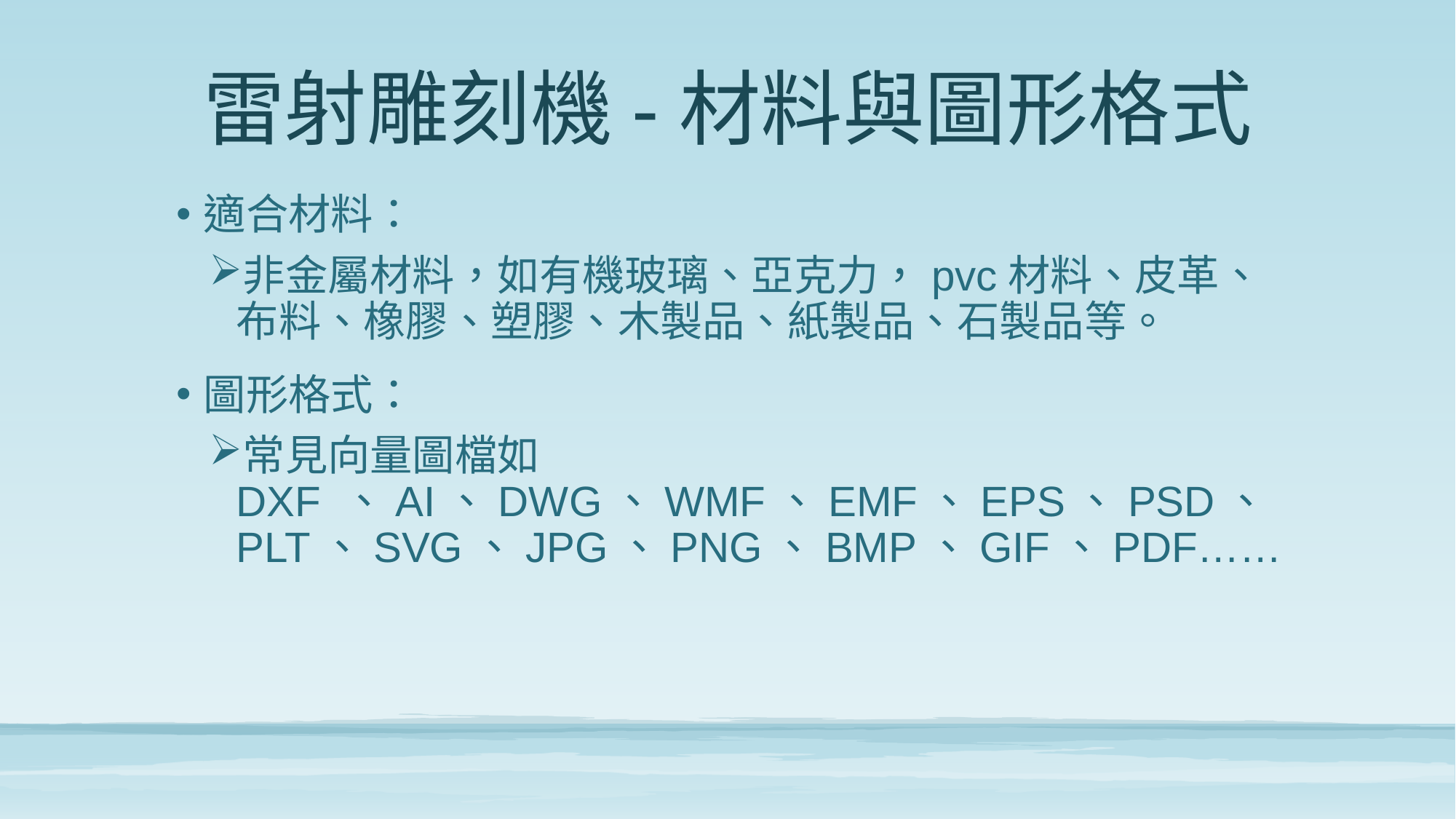

# 雷射雕刻機-材料與圖形格式
適合材料：
非金屬材料，如有機玻璃、亞克力，pvc材料、皮革、布料、橡膠、塑膠、木製品、紙製品、石製品等。
圖形格式：
常見向量圖檔如 DXF 、AI、DWG、WMF、EMF、EPS、PSD、PLT、SVG、JPG、PNG、BMP、GIF、PDF……